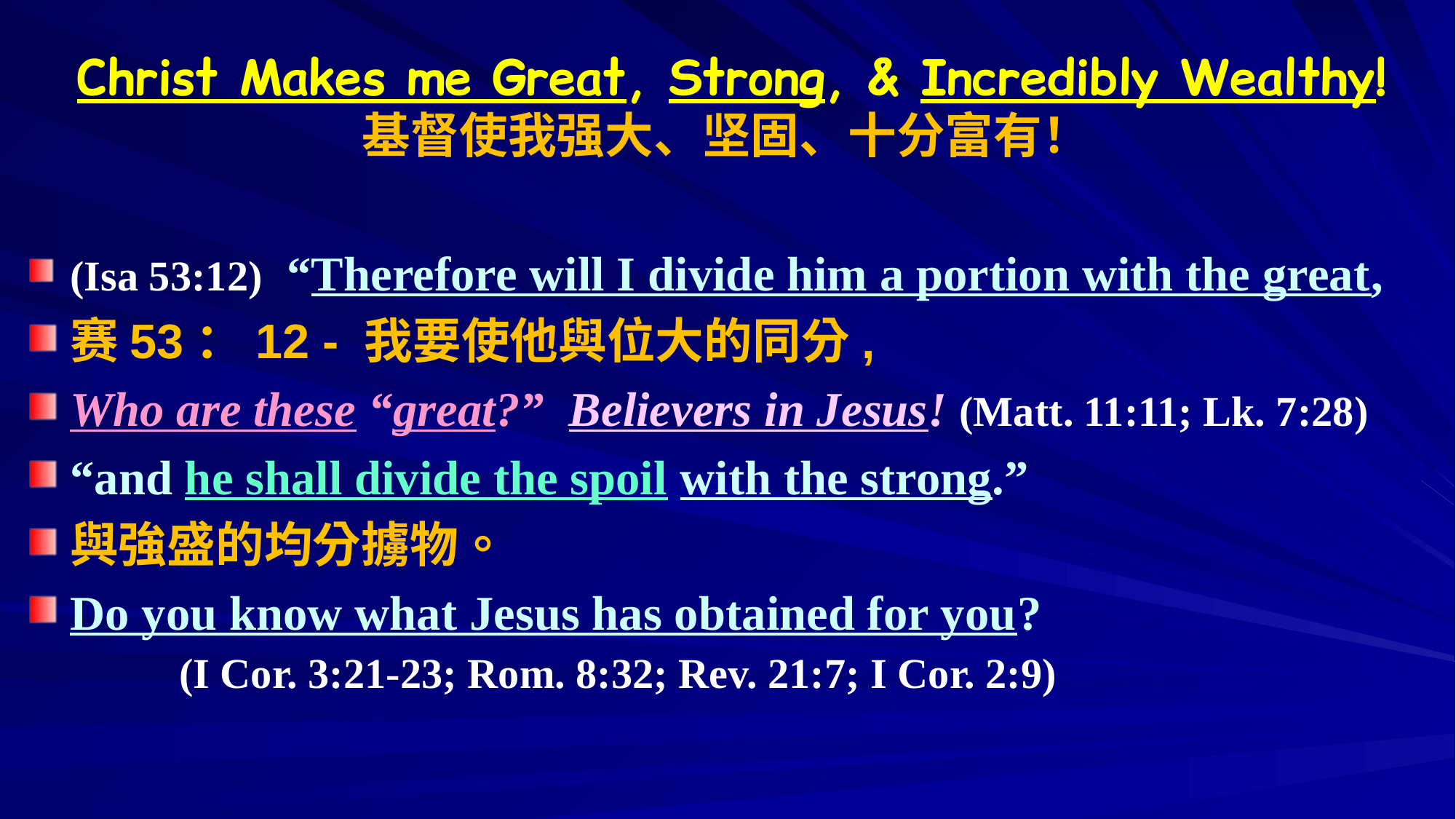

# Christ Makes me Great, Strong, & Incredibly Wealthy! 基督使我强大、坚固、十分富有！
(Isa 53:12)  “Therefore will I divide him a portion with the great,
赛53：12 - 我要使他與位大的同分,
Who are these “great?”  Believers in Jesus! (Matt. 11:11; Lk. 7:28)
“and he shall divide the spoil with the strong.”
與強盛的均分擄物。
Do you know what Jesus has obtained for you? 				(I Cor. 3:21-23; Rom. 8:32; Rev. 21:7; I Cor. 2:9)